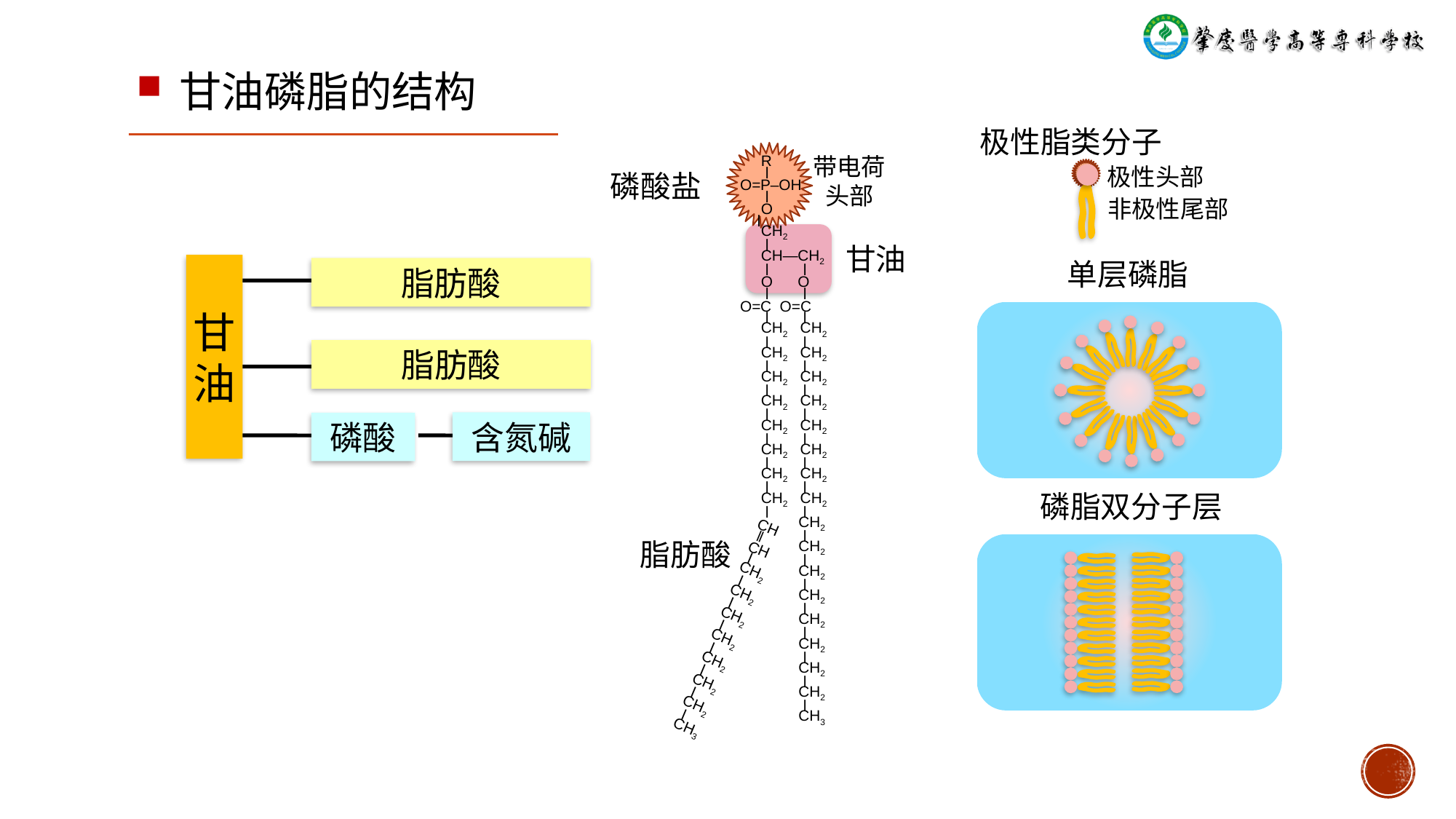

甘油磷脂的结构
极性脂类分子

     R
      ⅼ
O=P‒OH
      ⅼ
     O
    ⅼ
     CH2
      ⅼ
     CH—CH2
      ⅼ        ⅼ
     O      O
      ⅼ        ⅼ
O=C  O=C
      ⅼ        ⅼ
     CH2   CH2
      ⅼ        ⅼ
     CH2   CH2
      ⅼ        ⅼ
     CH2   CH2
      ⅼ        ⅼ
     CH2   CH2
      ⅼ        ⅼ
     CH2   CH2
      ⅼ        ⅼ
     CH2   CH2
      ⅼ        ⅼ
     CH2   CH2
      ⅼ        ⅼ
     CH2   CH2
      ⅼ        ⅼ
              CH2
               ⅼ
              CH2
               ⅼ
              CH2
               ⅼ
              CH2
               ⅼ
              CH2
               ⅼ
              CH2
               ⅼ
              CH2
               ⅼ
              CH2
               ⅼ
              CH3

 CH
  ‖
 CH
  ⅼ
 CH2
  ⅼ
 CH2
  ⅼ
 CH2
  ⅼ
 CH2
  ⅼ
 CH2
  ⅼ
 CH2
  ⅼ
 CH2
  ⅼ
 CH3
带电荷
头部
极性头部

磷酸盐
非极性尾部
甘油
单层磷脂

甘
油

脂肪酸

脂肪酸

含氮碱
磷酸

磷脂双分子层
脂肪酸